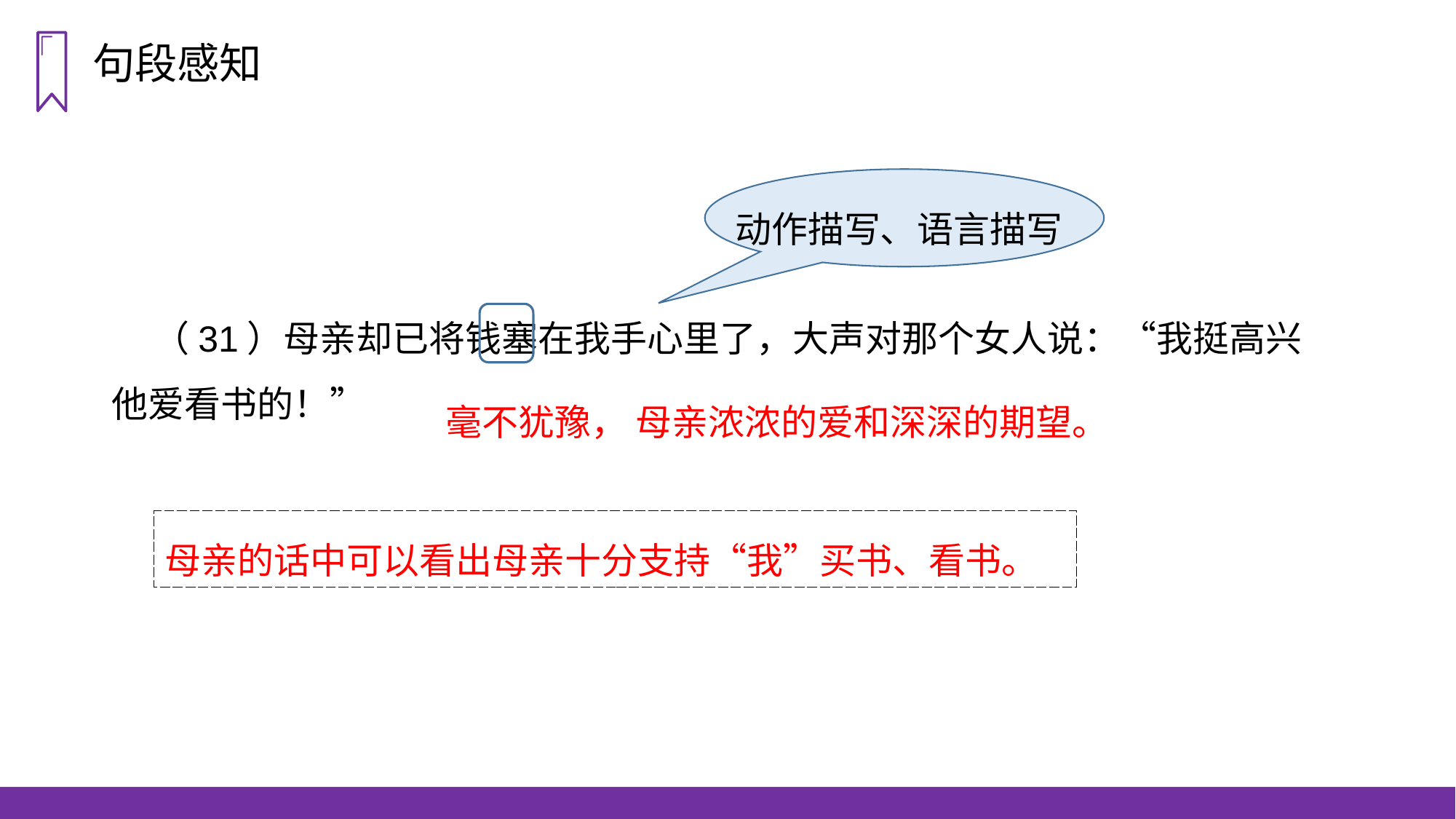

句段感知

动作描写、语言描写
    （31）母亲却已将钱塞在我手心里了，大声对那个女人说：“我挺高兴他爱看书的！”

 毫不犹豫， 母亲浓浓的爱和深深的期望。
母亲的话中可以看出母亲十分支持“我”买书、看书。